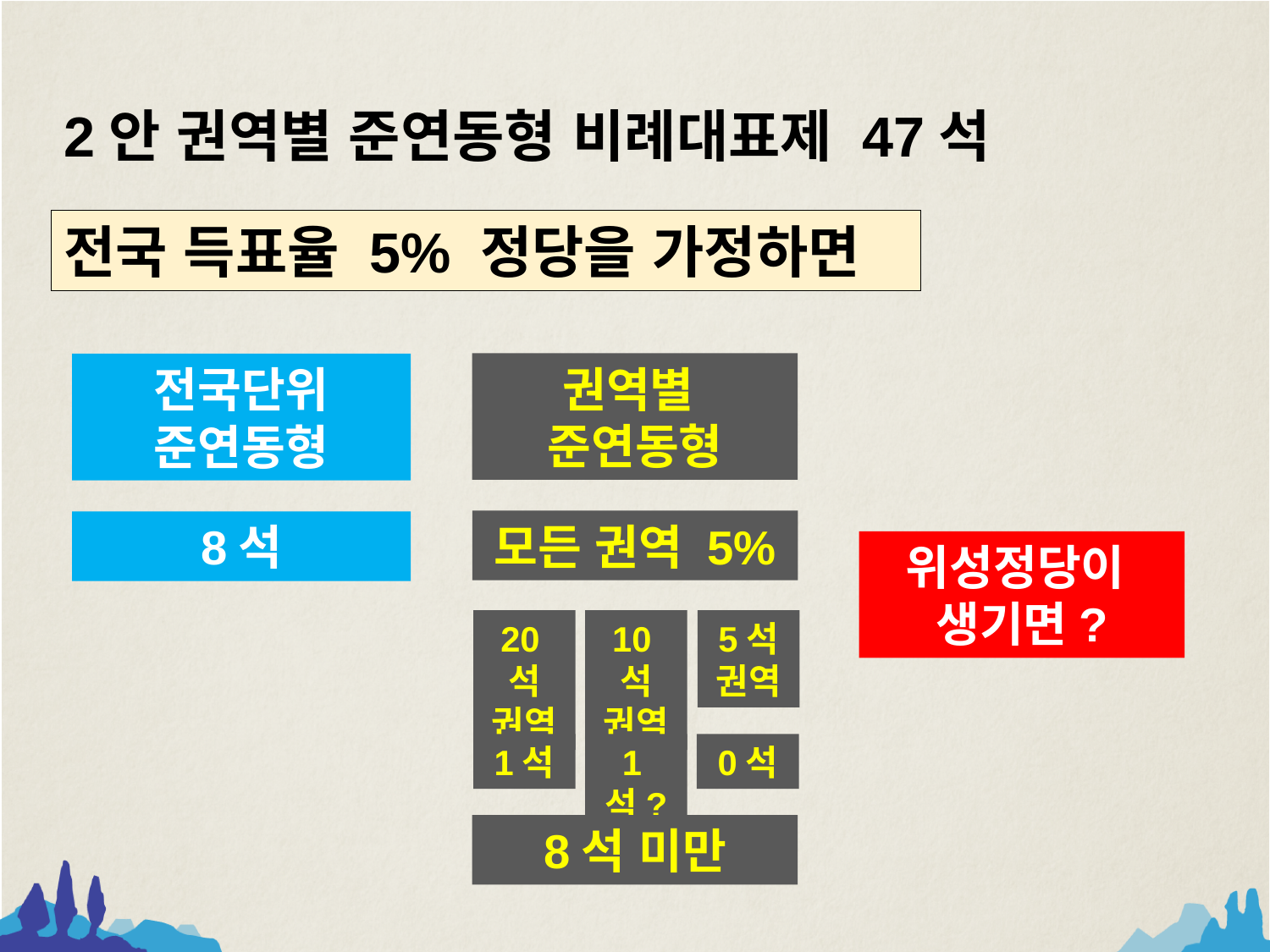

2안 권역별 준연동형 비례대표제 47석
전국 득표율 5% 정당을 가정하면
권역별
준연동형
모든 권역 5%
전국단위
준연동형
8석
위성정당이
생기면?
20석
권역
10석
권역
5석
권역
1석
1석?
0석
8석 미만